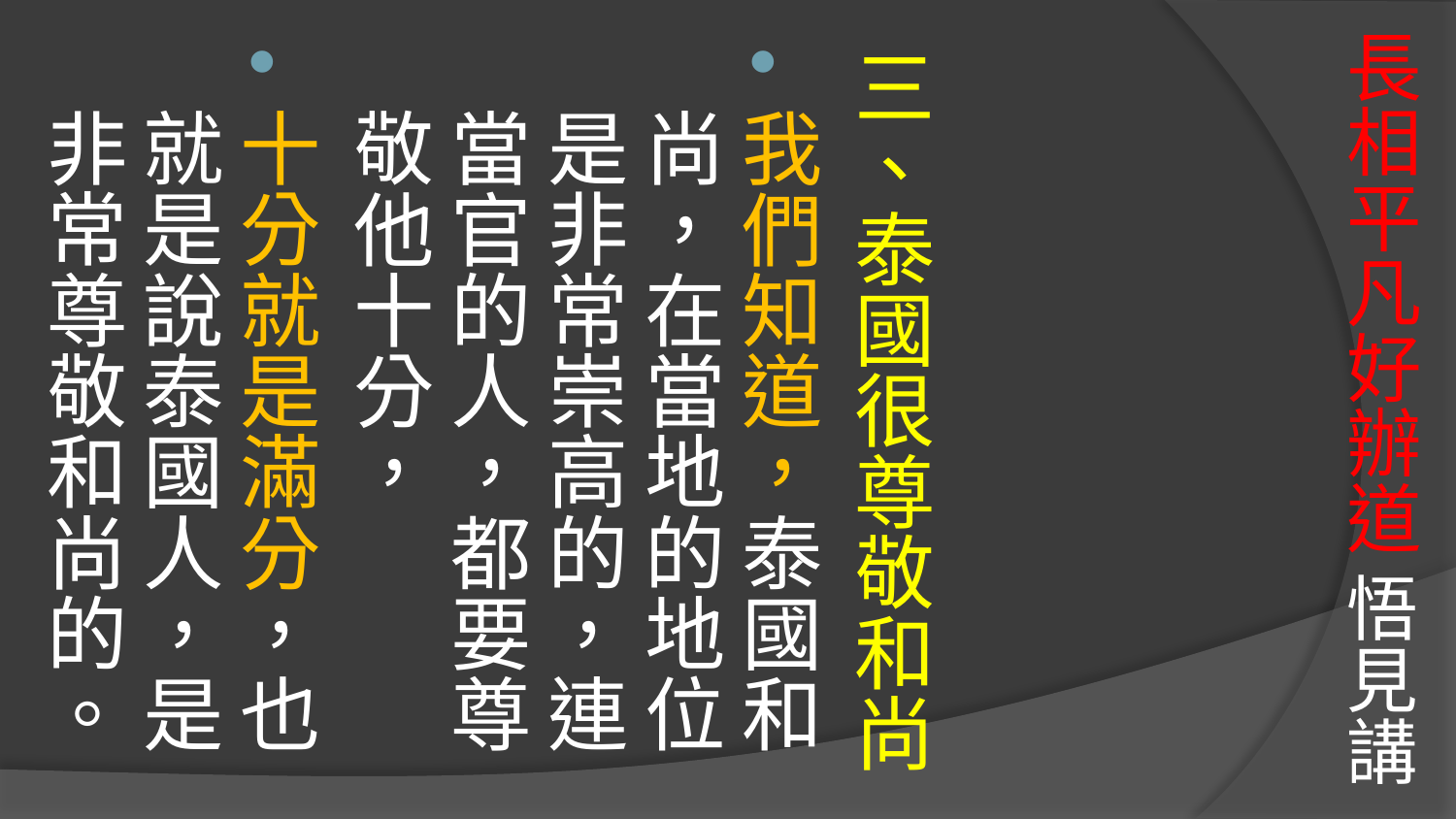

# 長相平凡好辦道 悟見講
三、泰國很尊敬和尚
我們知道，泰國和尚，在當地的地位是非常崇高的，連當官的人，都要尊敬他十分，
十分就是滿分，也就是說泰國人，是非常尊敬和尚的。